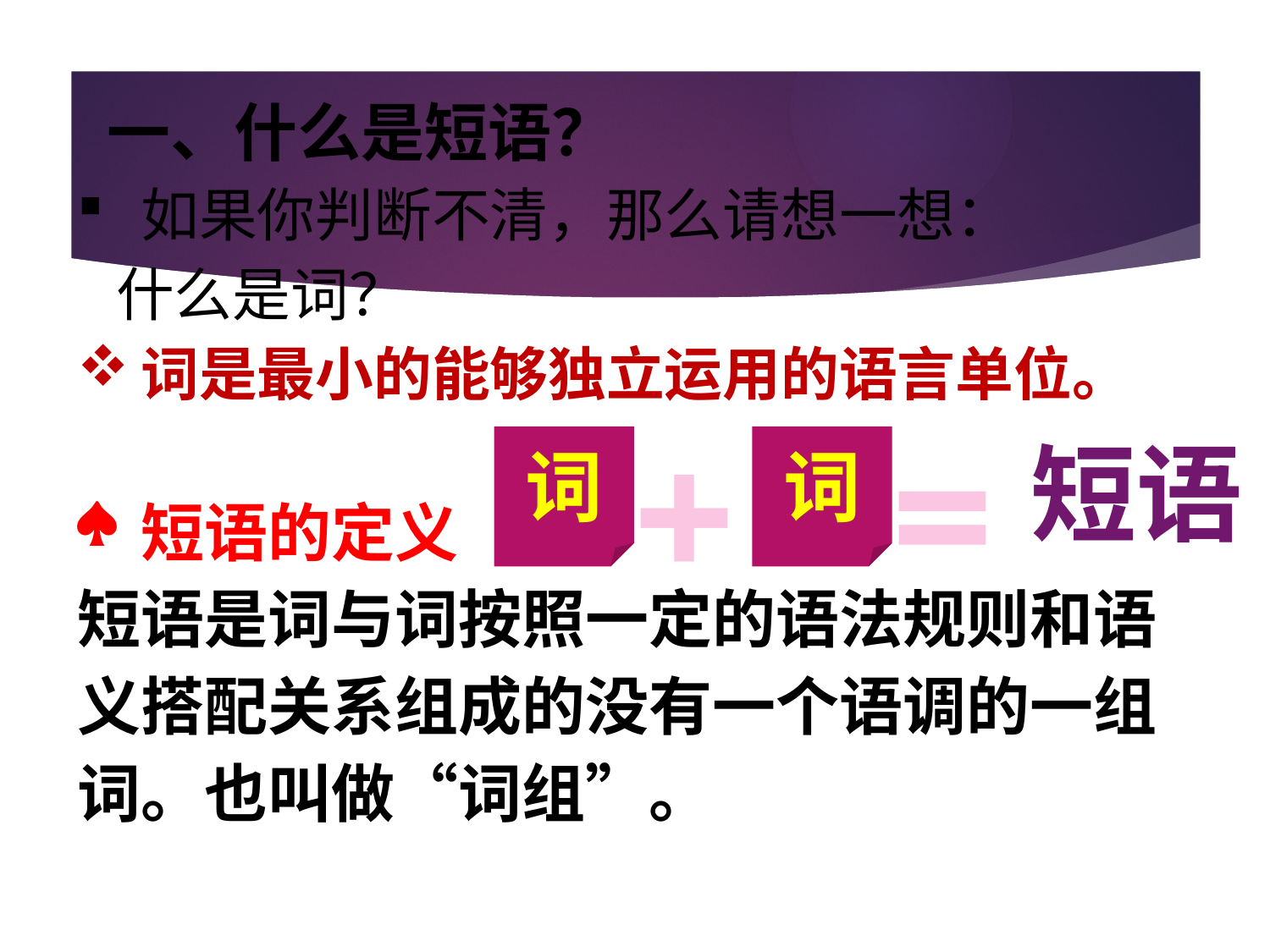

一、什么是短语？
如果你判断不清，那么请想一想：
   什么是词？
词是最小的能够独立运用的语言单位。
+
=
短语
词
词
短语的定义
短语是词与词按照一定的语法规则和语义搭配关系组成的没有一个语调的一组词。也叫做“词组”。